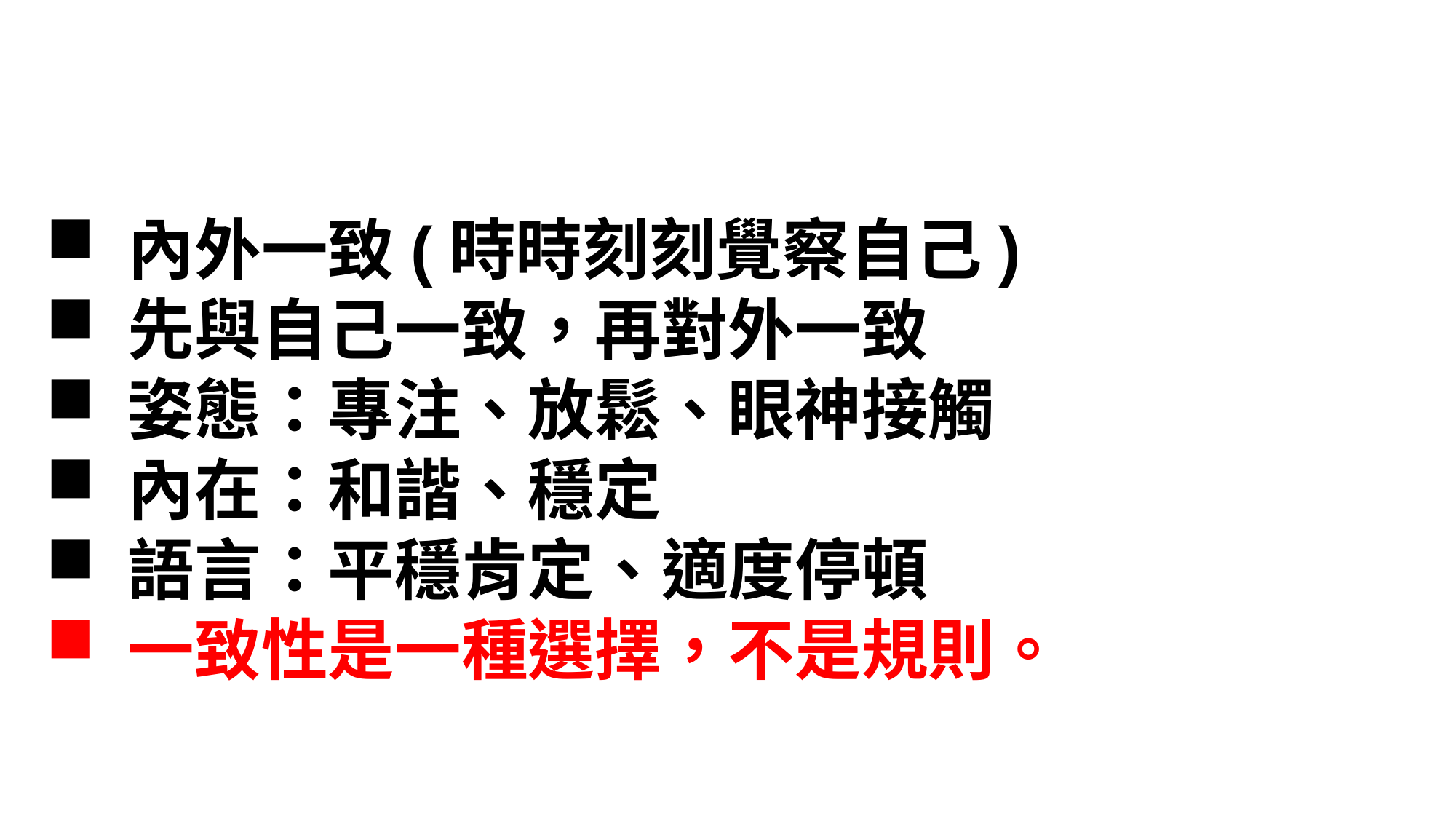

內外一致(時時刻刻覺察自己)
先與自己一致，再對外一致
姿態：專注、放鬆、眼神接觸
內在：和諧、穩定
語言：平穩肯定、適度停頓
一致性是一種選擇，不是規則。